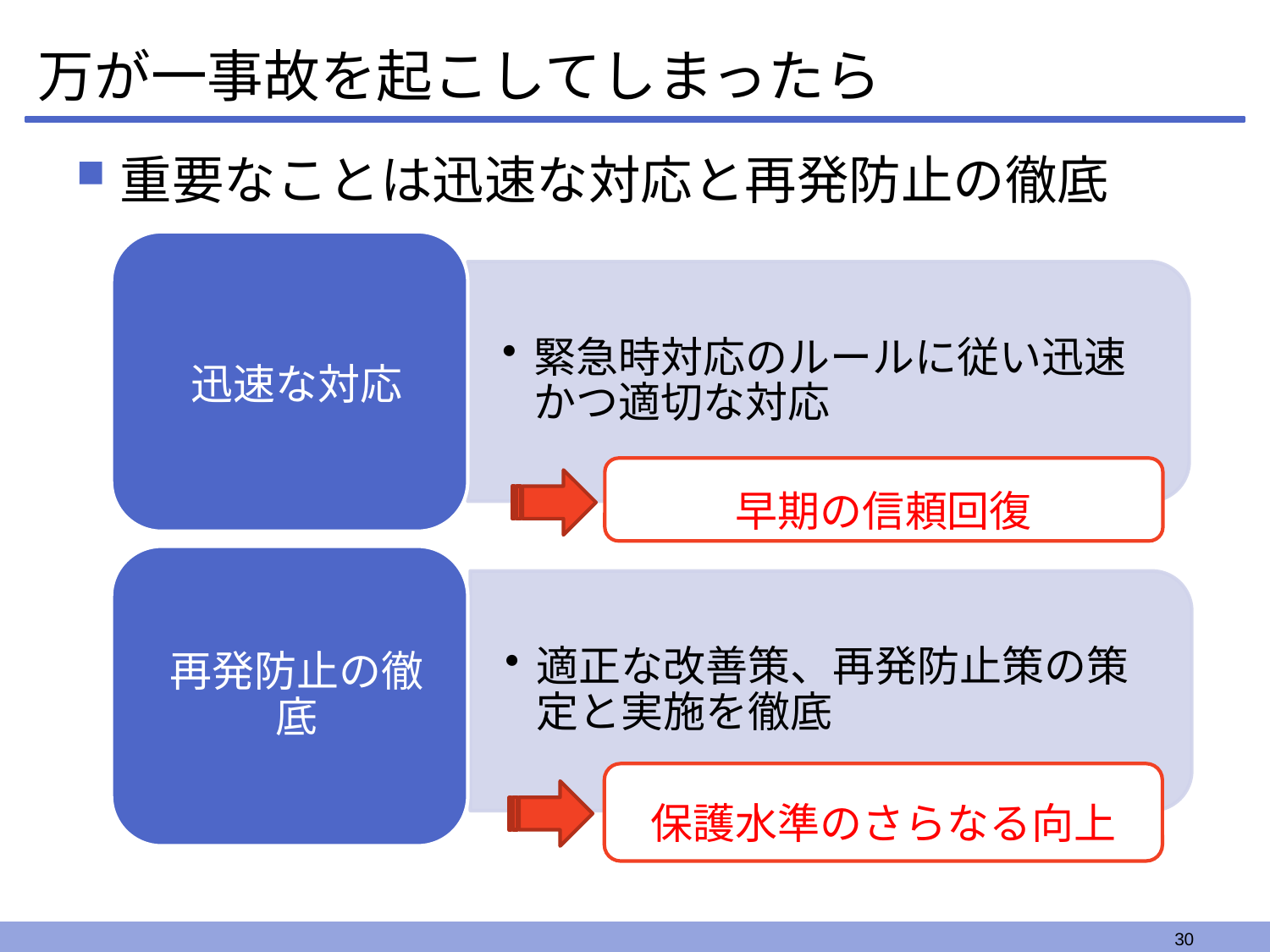

# 万が一事故を起こしてしまったら
重要なことは迅速な対応と再発防止の徹底

緊急時対応のルールに従い迅速かつ適切な対応
迅速な対応
適正な改善策、再発防止策の策定と実施を徹底
再発防止の徹底
早期の信頼回復

保護水準のさらなる向上

30